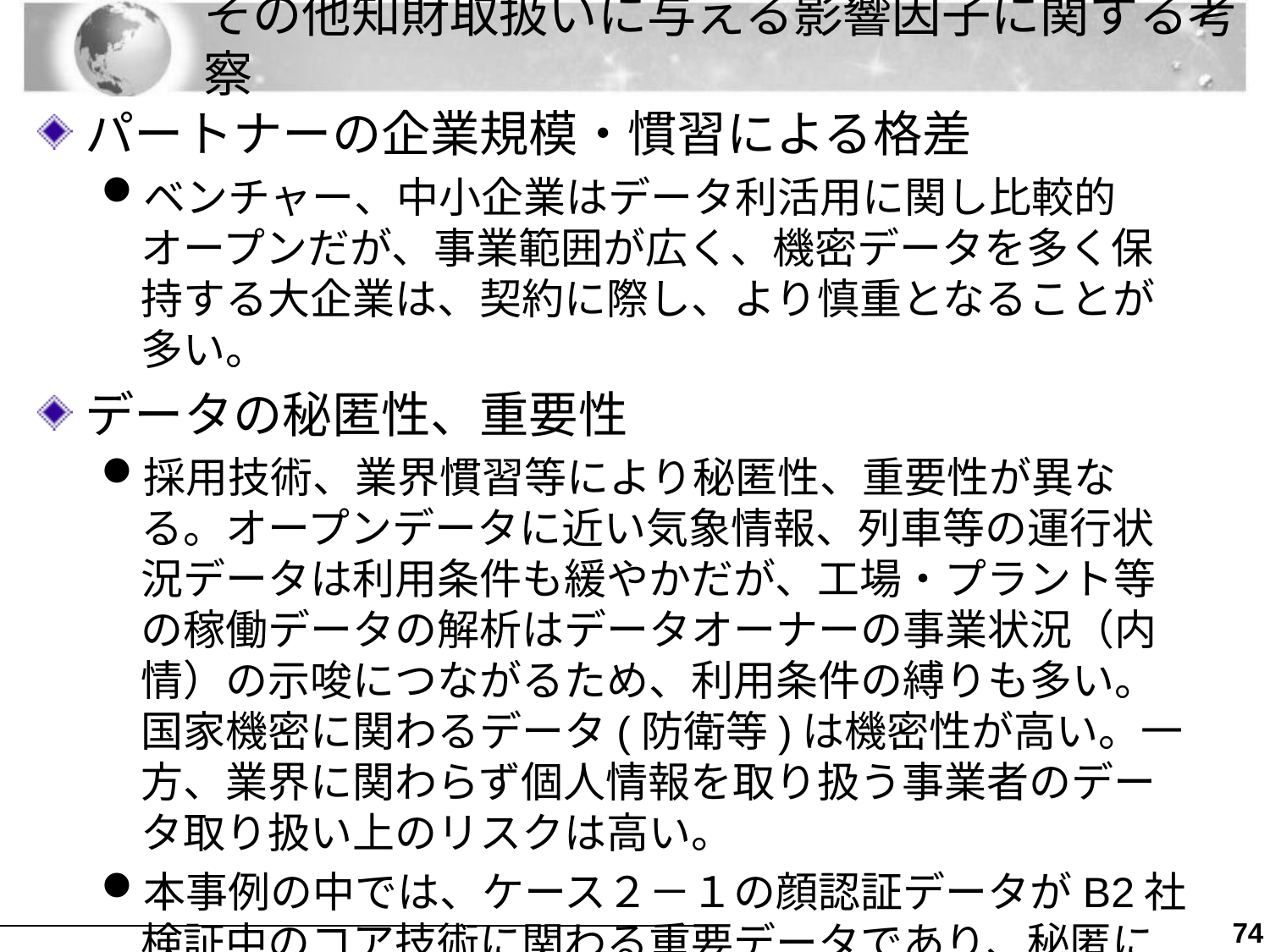

# その他知財取扱いに与える影響因子に関する考察
パートナーの企業規模・慣習による格差
ベンチャー、中小企業はデータ利活用に関し比較的オープンだが、事業範囲が広く、機密データを多く保持する大企業は、契約に際し、より慎重となることが多い。
データの秘匿性、重要性
採用技術、業界慣習等により秘匿性、重要性が異なる。オープンデータに近い気象情報、列車等の運行状況データは利用条件も緩やかだが、工場・プラント等の稼働データの解析はデータオーナーの事業状況（内情）の示唆につながるため、利用条件の縛りも多い。国家機密に関わるデータ(防衛等)は機密性が高い。一方、業界に関わらず個人情報を取り扱う事業者のデータ取り扱い上のリスクは高い。
本事例の中では、ケース２－１の顔認証データがB2社検証中のコア技術に関わる重要データであり、秘匿に拘っている。
74